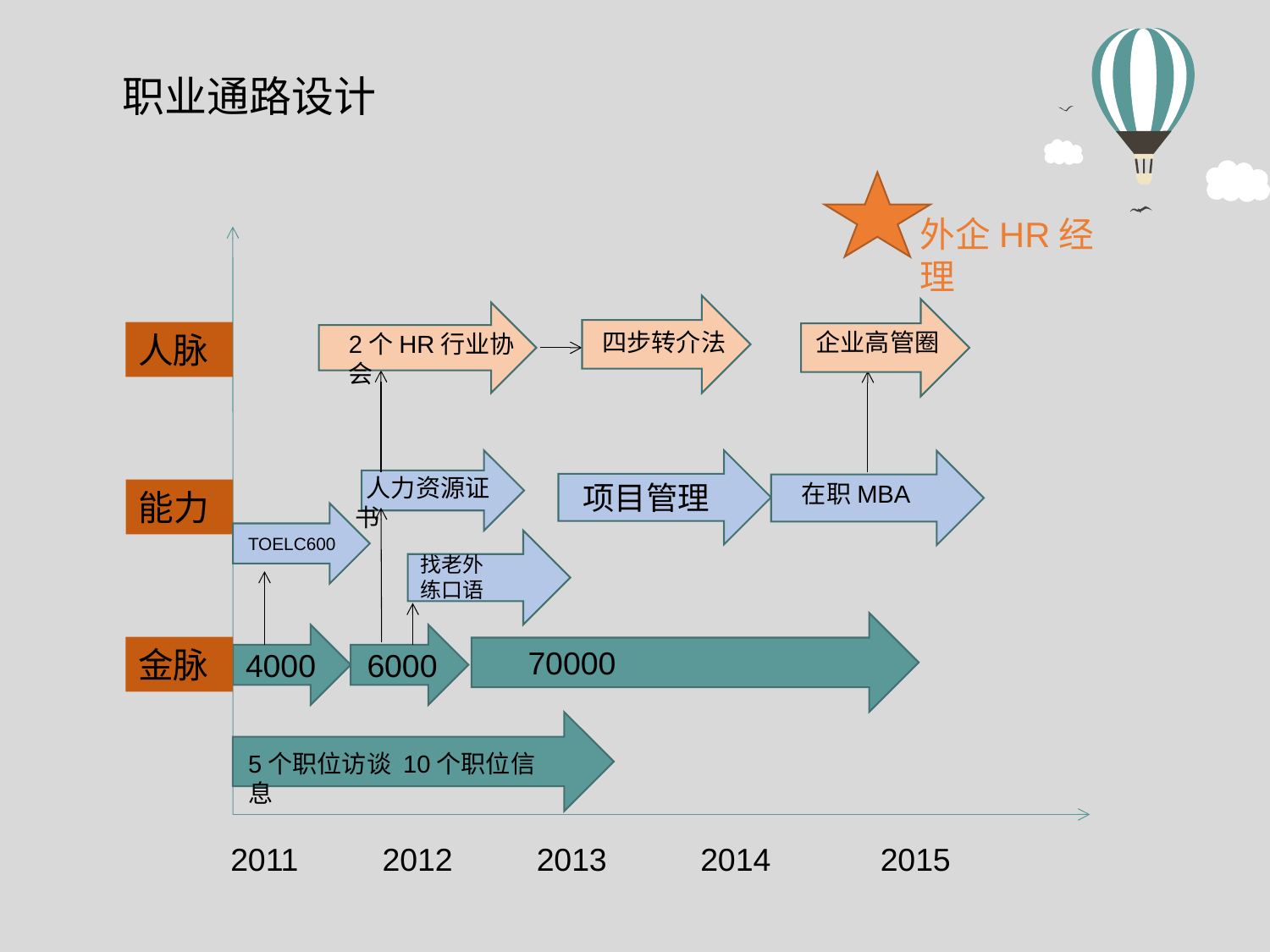

职业通路设计

外企HR经理

四步转介法
企业高管圈
人脉
2个HR行业协会

 人力资源证书
项目管理
在职MBA
能力

TOELC600

找老外
练口语

金脉
70000
4000
6000

5个职位访谈 10个职位信息
2011
2012
2013
   2014
2015